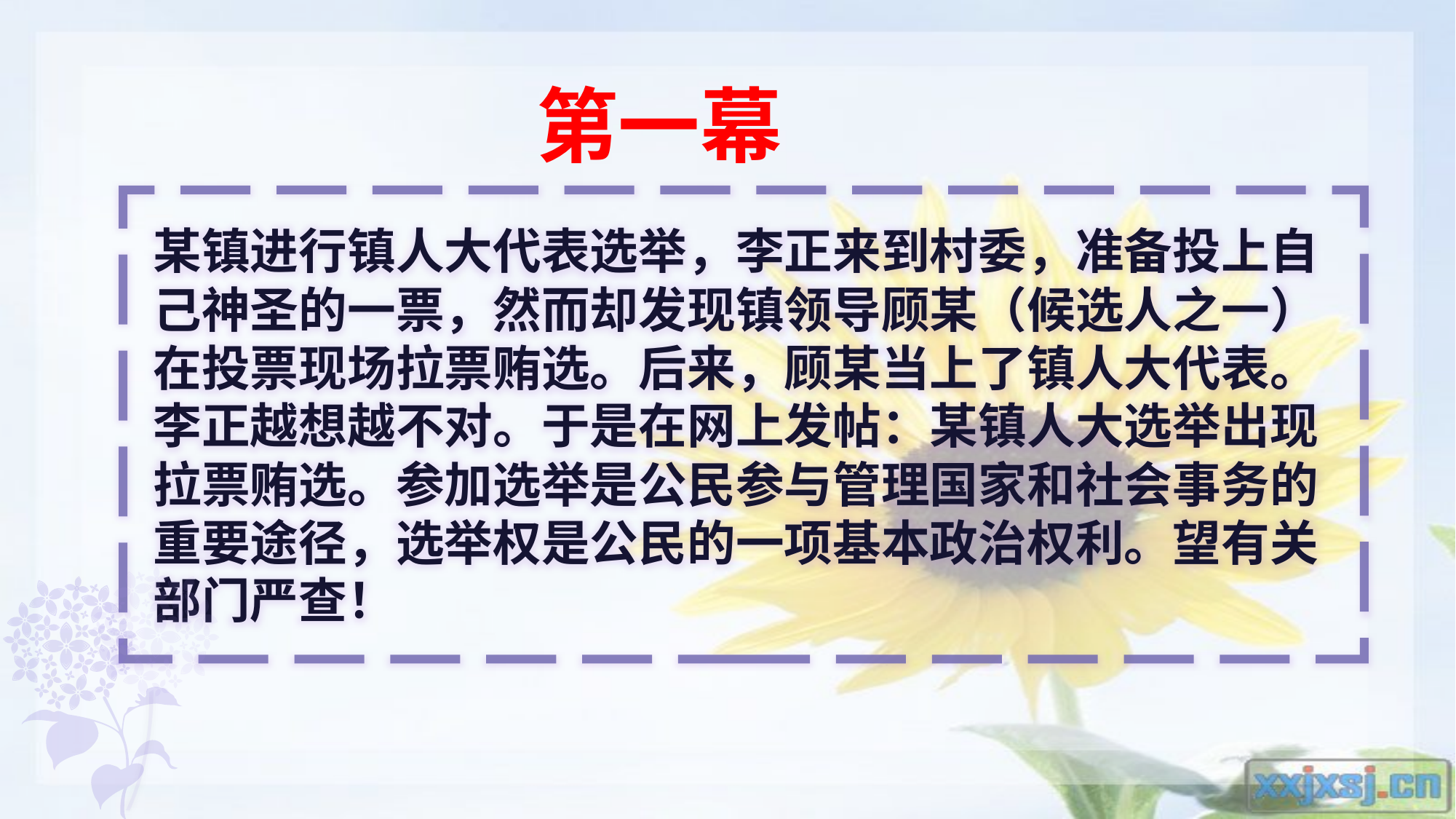

第一幕
某镇进行镇人大代表选举，李正来到村委，准备投上自己神圣的一票，然而却发现镇领导顾某（候选人之一）在投票现场拉票贿选。后来，顾某当上了镇人大代表。
李正越想越不对。于是在网上发帖：某镇人大选举出现拉票贿选。参加选举是公民参与管理国家和社会事务的重要途径，选举权是公民的一项基本政治权利。望有关部门严查！